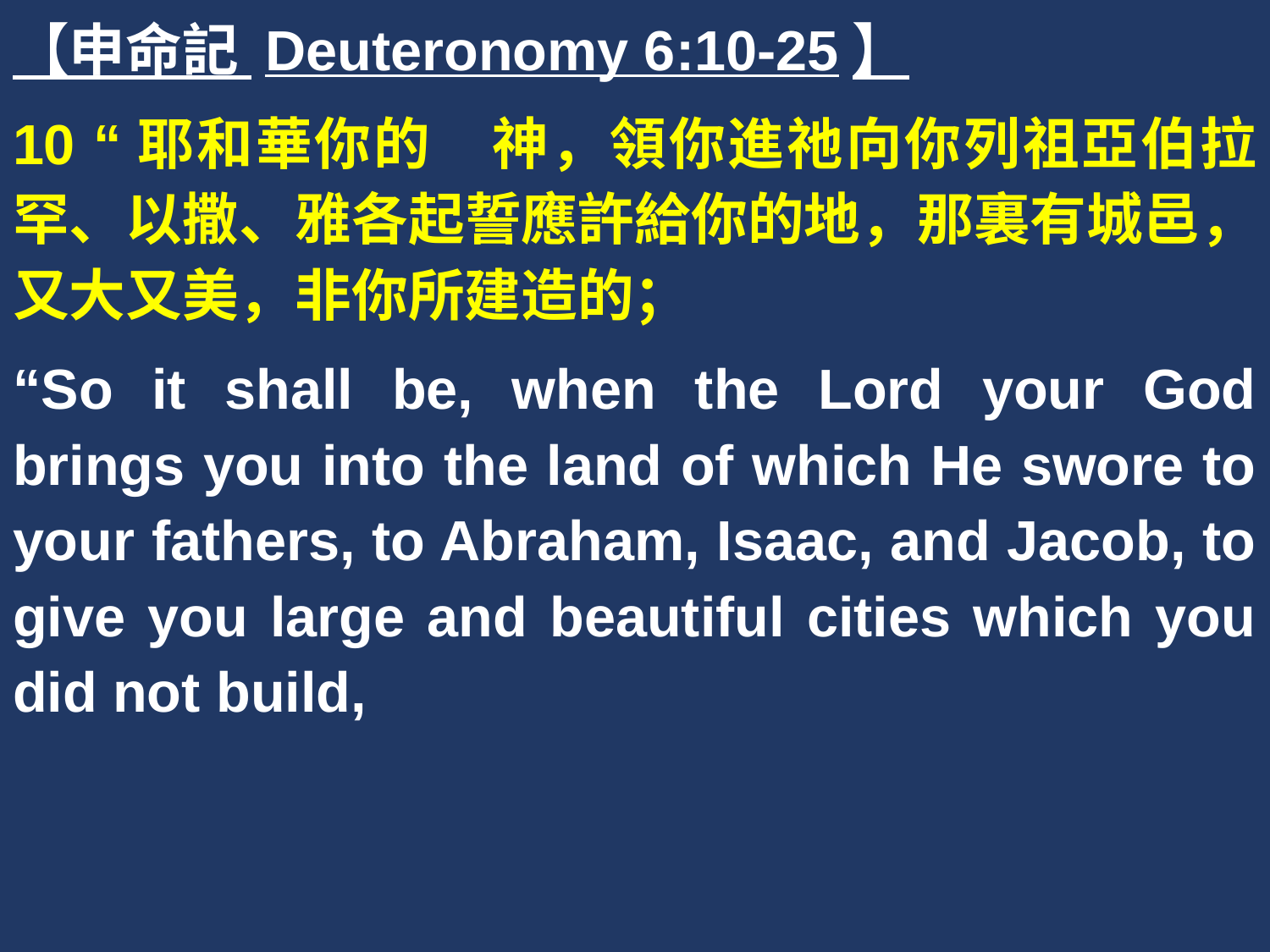

【申命記 Deuteronomy 6:10-25】
10 “耶和華你的　神，領你進祂向你列祖亞伯拉罕、以撒、雅各起誓應許給你的地，那裏有城邑，又大又美，非你所建造的；
“So it shall be, when the Lord your God brings you into the land of which He swore to your fathers, to Abraham, Isaac, and Jacob, to give you large and beautiful cities which you did not build,